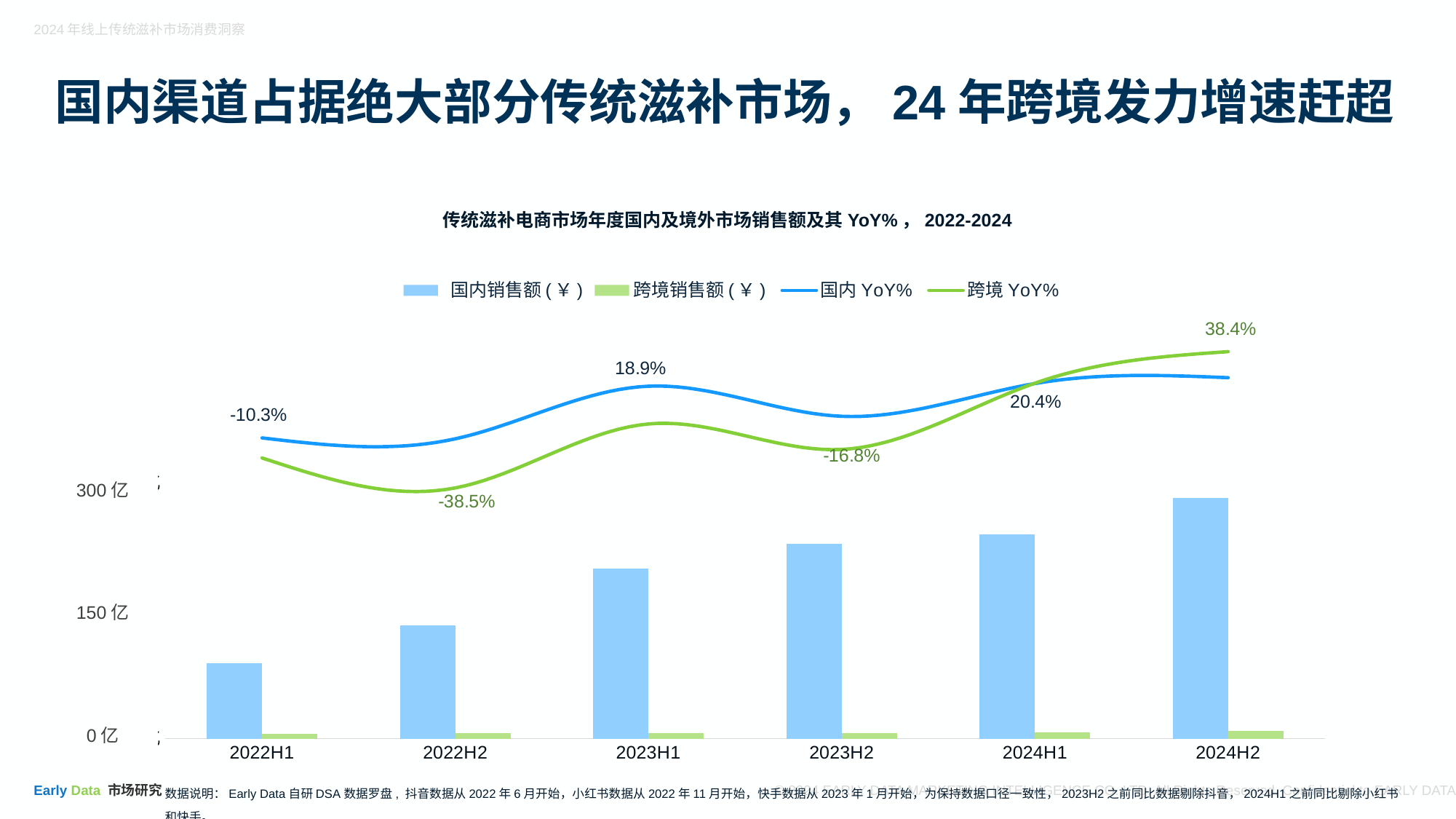

国内渠道占据绝大部分传统滋补市场，24年跨境发力增速赶超
传统滋补电商市场年度国内及境外市场销售额及其YoY%，2022-2024

### Chart

| Category |  国内销售额(￥) | 跨境销售额(￥)  | 国内YoY%  | 跨境YoY%  |
|---|---|---|---|---|
| 2022H1 | 8863921110.0 | 577085538.02 | -0.103 | -0.216 |
| 2022H2 | 13331919427.0 | 646303395.0 | -0.108 | -0.385 |
| 2023H1 | 19980268986.0 | 629252445.57 | 0.189 | -0.024 |
| 2023H2 | 22893661661.0 | 633707987.29 | 0.019 | -0.168 |
| 2024H1 | 24053669435.0 | 759092399.57 | 0.204 | 0.206 |
| 2024H2 | 28321269875.0 | 876820955.77 | 0.237 | 0.384 |
| 300亿 |
| --- |
| 150亿 |
| 0亿 |
数据说明：Early Data自研DSA数据罗盘, 抖音数据从2022年6月开始，小红书数据从2022年11月开始，快手数据从2023年1月开始，为保持数据口径一致性，2023H2之前同比数据剔除抖音，2024H1之前同比剔除小红书和快手。